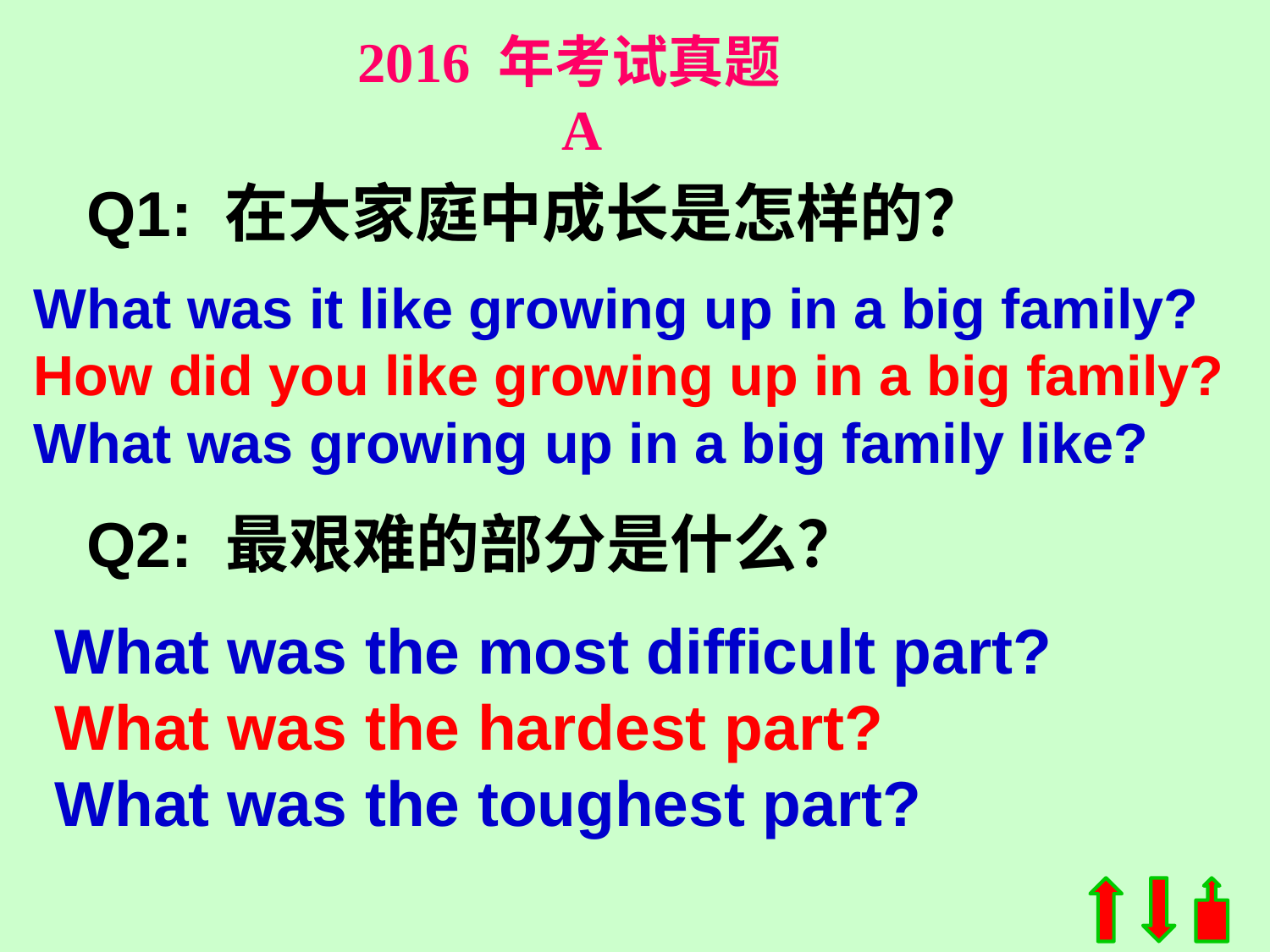

2016 年考试真题   A
Q1: 在大家庭中成长是怎样的？
What was it like growing up in a big family?
How did you like growing up in a big family?
What was growing up in a big family like?
Q2: 最艰难的部分是什么？
What was the most difficult part?
What was the hardest part?
What was the toughest part?